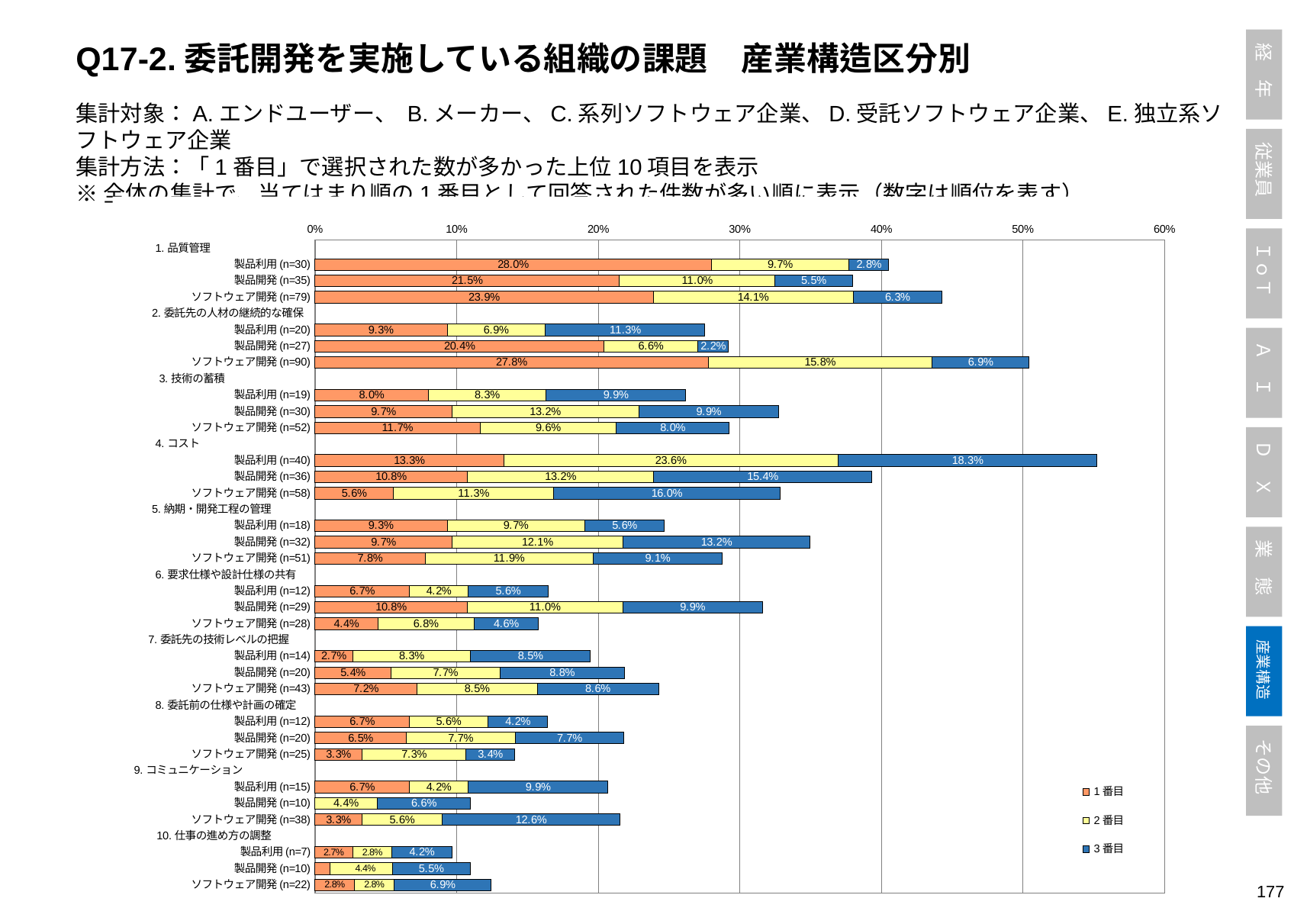

Q17-2.委託開発を実施している組織の課題　産業構造区分別
集計対象：A.エンドユーザー、 B.メーカー、C.系列ソフトウェア企業、D.受託ソフトウェア企業、E.独立系ソフトウェア企業
集計方法：「1番目」で選択された数が多かった上位10項目を表示
※全体の集計で、当てはまり順の1番目として回答された件数が多い順に表示（数字は順位を表す）

### Chart

| Category | 1番目 | 2番目 | 3番目 |
|---|---|---|---|
| 1.品質管理   　                       | None | None | None |
| 製品利用(n=30) | 0.28 | 0.09722222222222222 | 0.028169014084507043 |
| 製品開発(n=35) | 0.21505376344086022 | 0.10989010989010989 | 0.054945054945054944 |
| ソフトウェア開発(n=79) | 0.2388888888888889 | 0.14124293785310735 | 0.06285714285714286 |
| 2.委託先の人材の継続的な確保   | None | None | None |
| 製品利用(n=20) | 0.09333333333333334 | 0.06944444444444445 | 0.11267605633802817 |
| 製品開発(n=27) | 0.20430107526881722 | 0.06593406593406594 | 0.02197802197802198 |
| ソフトウェア開発(n=90) | 0.2777777777777778 | 0.15819209039548024 | 0.06857142857142857 |
| 3.技術の蓄積                         | None | None | None |
| 製品利用(n=19) | 0.08 | 0.08333333333333333 | 0.09859154929577464 |
| 製品開発(n=30) | 0.0967741935483871 | 0.13186813186813187 | 0.0989010989010989 |
| ソフトウェア開発(n=52) | 0.11666666666666667 | 0.096045197740113 | 0.08 |
| 4.コスト                                | None | None | None |
| 製品利用(n=40) | 0.13333333333333333 | 0.2361111111111111 | 0.18309859154929578 |
| 製品開発(n=36) | 0.10752688172043011 | 0.13186813186813187 | 0.15384615384615385 |
| ソフトウェア開発(n=58) | 0.05555555555555555 | 0.11299435028248588 | 0.16 |
| 5.納期・開発工程の管理            | None | None | None |
| 製品利用(n=18) | 0.09333333333333334 | 0.09722222222222222 | 0.056338028169014086 |
| 製品開発(n=32) | 0.0967741935483871 | 0.12087912087912088 | 0.13186813186813187 |
| ソフトウェア開発(n=51) | 0.07777777777777778 | 0.11864406779661017 | 0.09142857142857143 |
| 6.要求仕様や設計仕様の共有     | None | None | None |
| 製品利用(n=12) | 0.06666666666666667 | 0.041666666666666664 | 0.056338028169014086 |
| 製品開発(n=29) | 0.10752688172043011 | 0.10989010989010989 | 0.0989010989010989 |
| ソフトウェア開発(n=28) | 0.044444444444444446 | 0.06779661016949153 | 0.045714285714285714 |
| 7.委託先の技術レベルの把握       | None | None | None |
| 製品利用(n=14) | 0.02666666666666667 | 0.08333333333333333 | 0.08450704225352113 |
| 製品開発(n=20) | 0.053763440860215055 | 0.07692307692307693 | 0.08791208791208792 |
| ソフトウェア開発(n=43) | 0.07222222222222222 | 0.0847457627118644 | 0.08571428571428572 |
| 8.委託前の仕様や計画の確定     | None | None | None |
| 製品利用(n=12) | 0.06666666666666667 | 0.05555555555555555 | 0.04225352112676056 |
| 製品開発(n=20) | 0.06451612903225806 | 0.07692307692307693 | 0.07692307692307693 |
| ソフトウェア開発(n=25) | 0.03333333333333333 | 0.07344632768361582 | 0.03428571428571429 |
| 9.コミュニケーション                    | None | None | None |
| 製品利用(n=15) | 0.06666666666666667 | 0.041666666666666664 | 0.09859154929577464 |
| 製品開発(n=10) | 0.0 | 0.04395604395604396 | 0.06593406593406594 |
| ソフトウェア開発(n=38) | 0.03333333333333333 | 0.05649717514124294 | 0.12571428571428572 |
| 10.仕事の進め方の調整            | None | None | None |
| 製品利用(n=7) | 0.02666666666666667 | 0.027777777777777776 | 0.04225352112676056 |
| 製品開発(n=10) | 0.010752688172043012 | 0.04395604395604396 | 0.054945054945054944 |
| ソフトウェア開発(n=22) | 0.027777777777777776 | 0.02824858757062147 | 0.06857142857142857 |
177